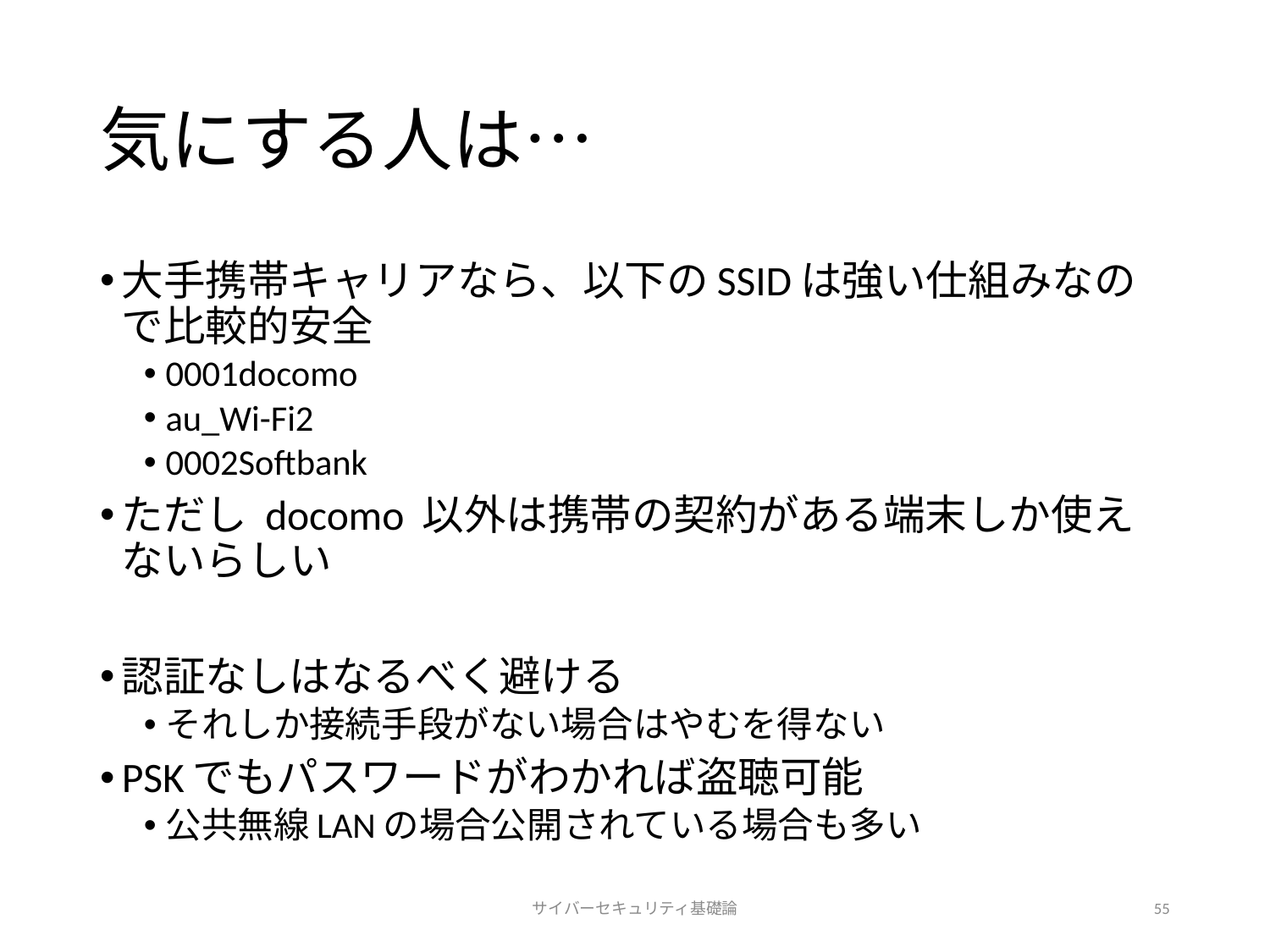

# 気にする人は…
大手携帯キャリアなら、以下のSSIDは強い仕組みなので比較的安全
0001docomo
au_Wi-Fi2
0002Softbank
ただし docomo 以外は携帯の契約がある端末しか使えないらしい

認証なしはなるべく避ける
それしか接続手段がない場合はやむを得ない
PSKでもパスワードがわかれば盗聴可能
公共無線LANの場合公開されている場合も多い
サイバーセキュリティ基礎論
55